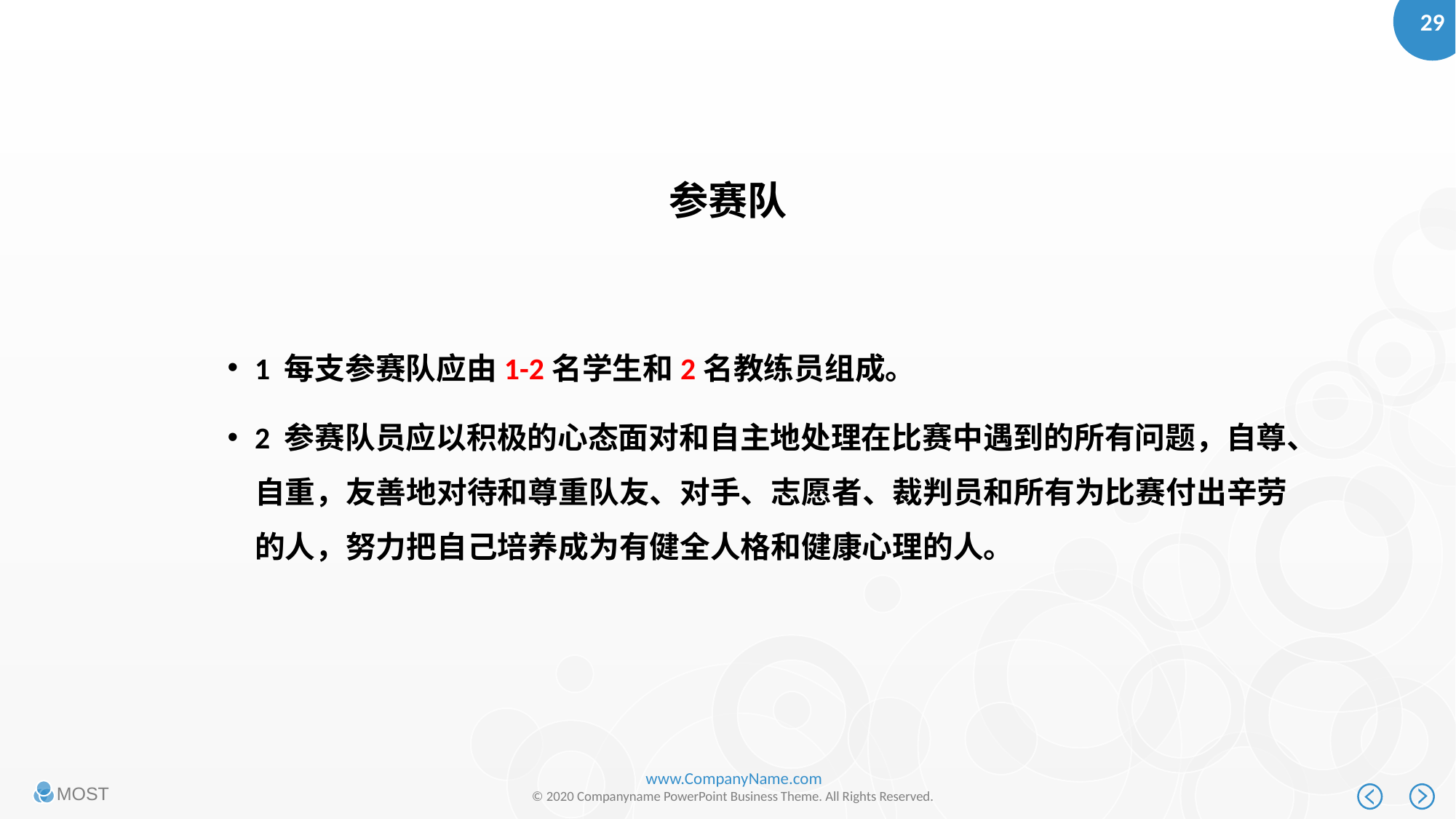

参赛队
1 每支参赛队应由1-2名学生和2名教练员组成。
2 参赛队员应以积极的心态面对和自主地处理在比赛中遇到的所有问题，自尊、自重，友善地对待和尊重队友、对手、志愿者、裁判员和所有为比赛付出辛劳的人，努力把自己培养成为有健全人格和健康心理的人。